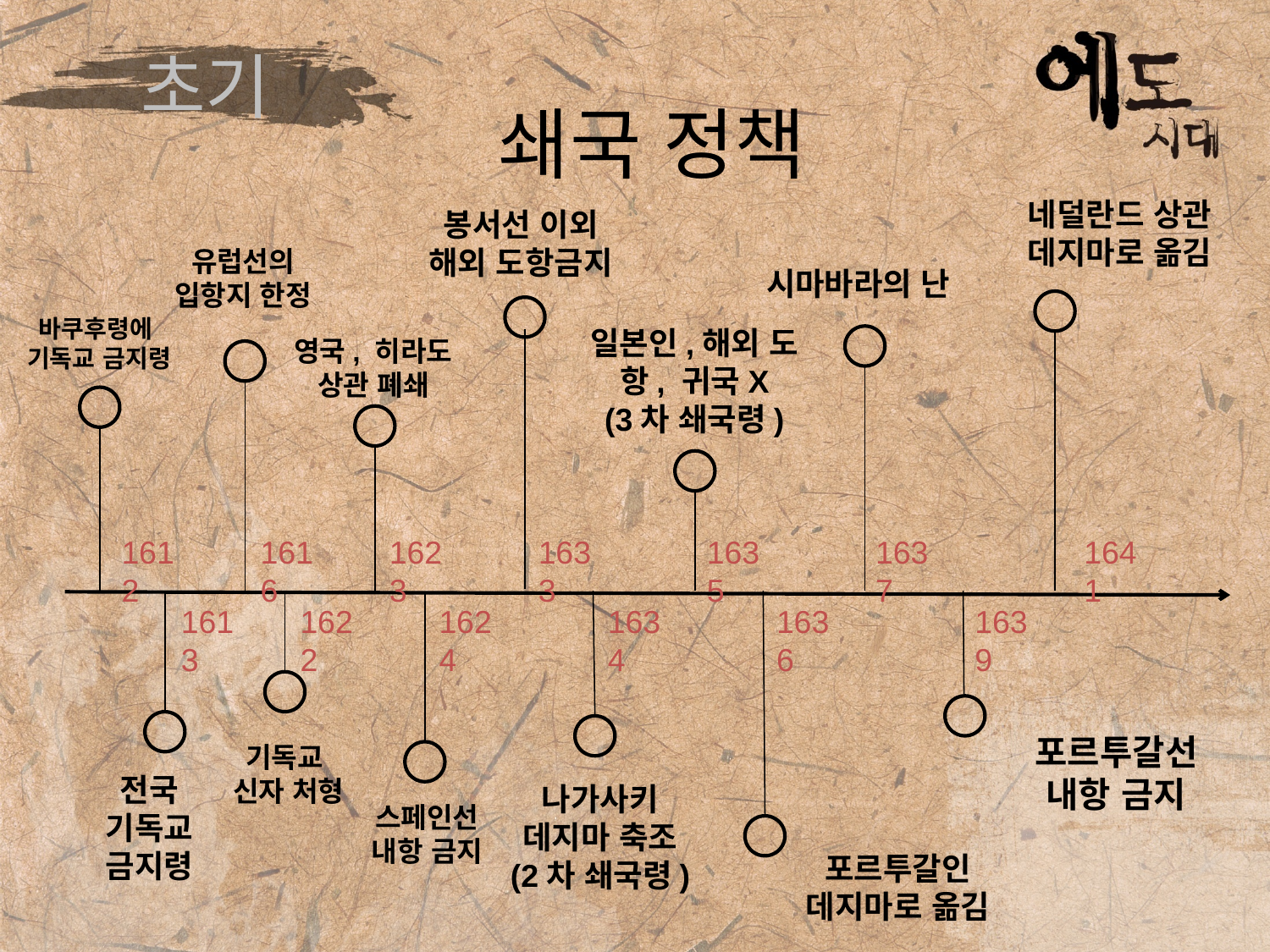

# 초기
쇄국 정책
네덜란드 상관
데지마로 옮김

1641
봉서선 이외
해외 도항금지

1633
유럽선의
입항지 한정

1616
시마바라의 난

1637
바쿠후령에
기독교 금지령

1612
일본인,해외 도항, 귀국X
(3차 쇄국령)

1635
영국, 히라도
상관 폐쇄

1623
1634

나가사키
데지마 축조
(2차 쇄국령)
1636

포르투갈인
데지마로 옮김
1639

포르투갈선
내항 금지
1613

전국
기독교 금지령
1622

기독교
신자 처형
1624

스페인선
내항 금지